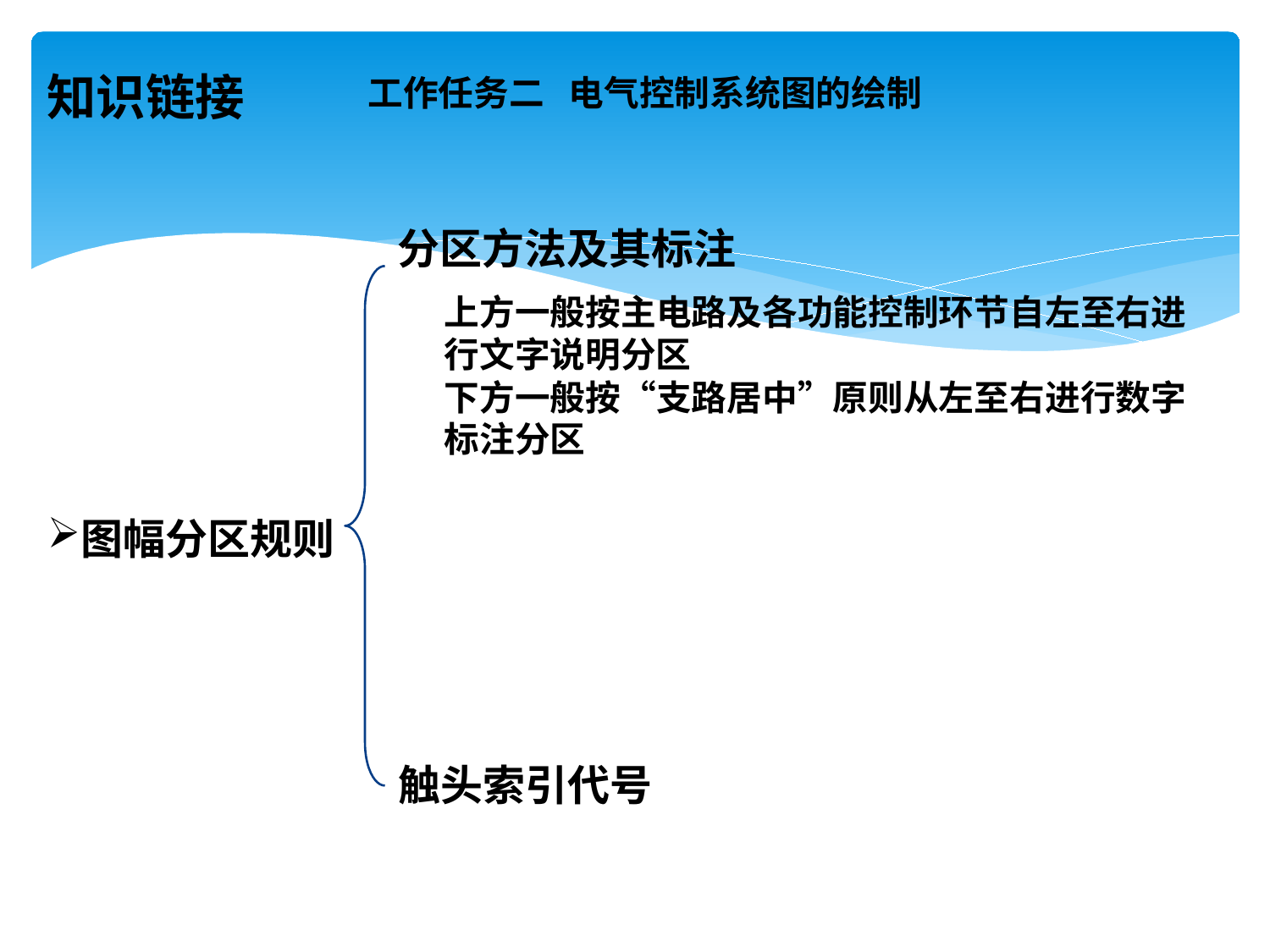

# 工作任务二   电气控制系统图的绘制
知识链接
分区方法及其标注

上方一般按主电路及各功能控制环节自左至右进行文字说明分区
下方一般按“支路居中”原则从左至右进行数字标注分区
图幅分区规则
触头索引代号